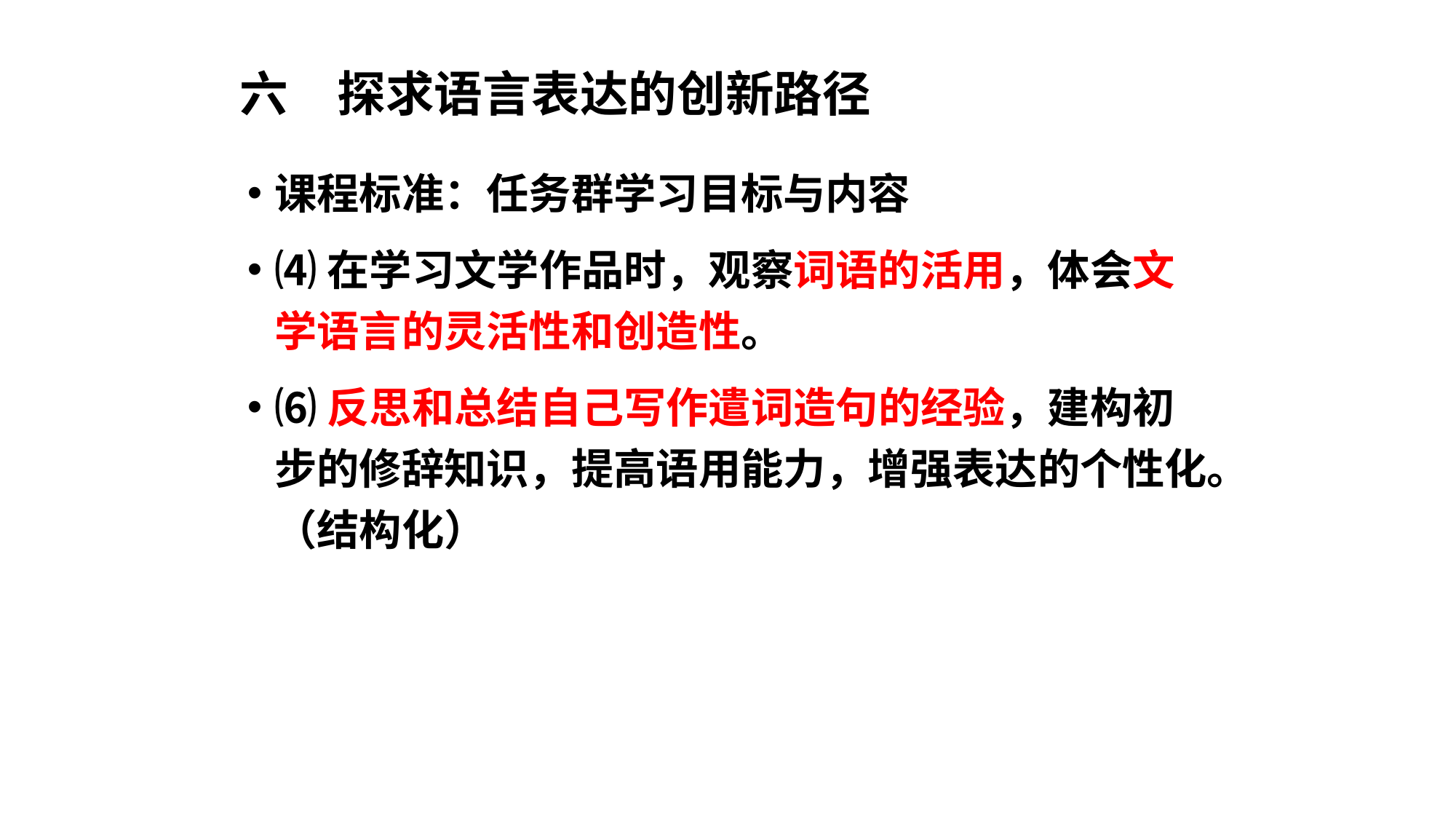

# 六　探求语言表达的创新路径
课程标准：任务群学习目标与内容
⑷在学习文学作品时，观察词语的活用，体会文学语言的灵活性和创造性。
⑹反思和总结自己写作遣词造句的经验，建构初步的修辞知识，提高语用能力，增强表达的个性化。（结构化）